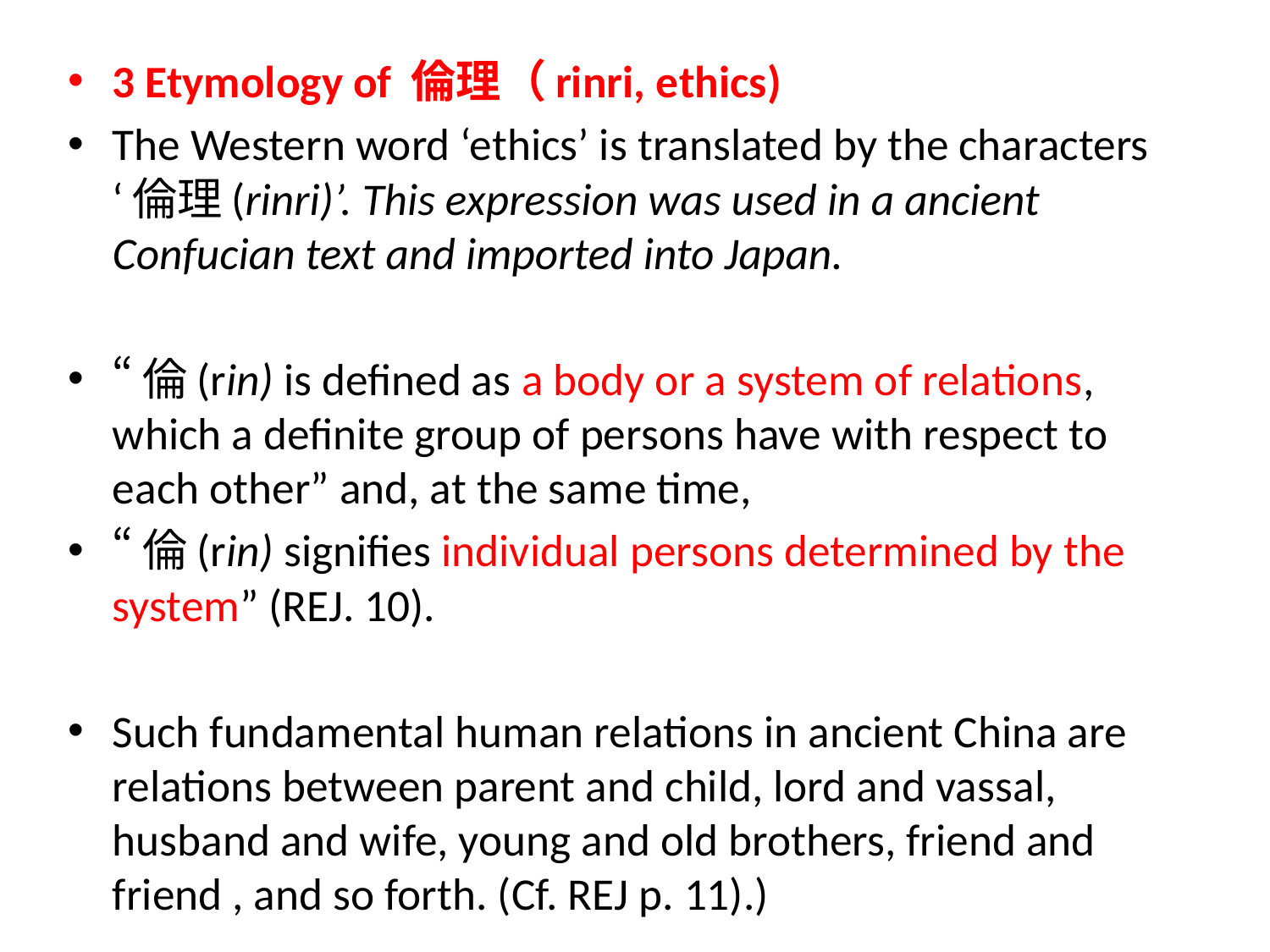

#
3 Etymology of 倫理（rinri, ethics)
The Western word ‘ethics’ is translated by the characters ‘倫理(rinri)’. This expression was used in a ancient Confucian text and imported into Japan.

“倫(rin) is defined as a body or a system of relations, which a definite group of persons have with respect to each other” and, at the same time,
“倫(rin) signifies individual persons determined by the system” (REJ. 10).

Such fundamental human relations in ancient China are relations between parent and child, lord and vassal, husband and wife, young and old brothers, friend and friend , and so forth. (Cf. REJ p. 11).)